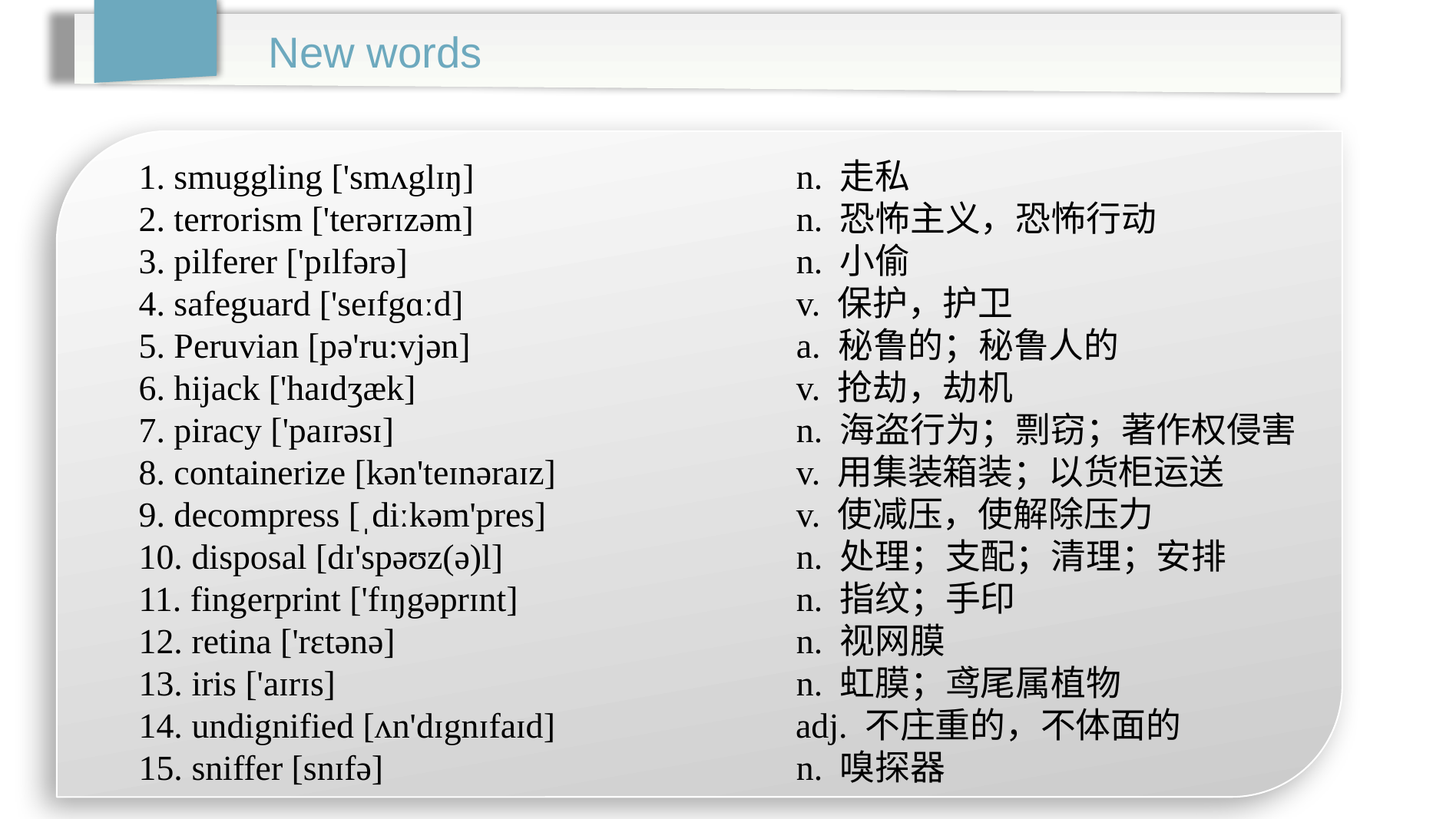

New words

1. smuggling ['smʌglɪŋ] 			n. 走私
2. terrorism ['terərɪzəm] 			n. 恐怖主义，恐怖行动
3. pilferer ['pɪlfərə] 				n. 小偷
4. safeguard ['seɪfgɑːd] 			v. 保护，护卫
5. Peruvian [pə'ru:vjən] 			a. 秘鲁的；秘鲁人的
6. hijack ['haɪdʒæk] 				v. 抢劫，劫机
7. piracy ['paɪrəsɪ] 				n. 海盗行为；剽窃；著作权侵害
8. containerize [kən'teɪnəraɪz]			v. 用集装箱装；以货柜运送
9. decompress [ˌdiːkəm'pres]			v. 使减压，使解除压力
10. disposal [dɪ'spəʊz(ə)l] 			n. 处理；支配；清理；安排
11. fingerprint ['fɪŋgəprɪnt] 			n. 指纹；手印
12. retina ['rɛtənə] 				n. 视网膜
13. iris ['aɪrɪs] 				n. 虹膜；鸢尾属植物
14. undignified [ʌn'dɪgnɪfaɪd] 		             adj. 不庄重的，不体面的
15. sniffer [snɪfə] 				n. 嗅探器